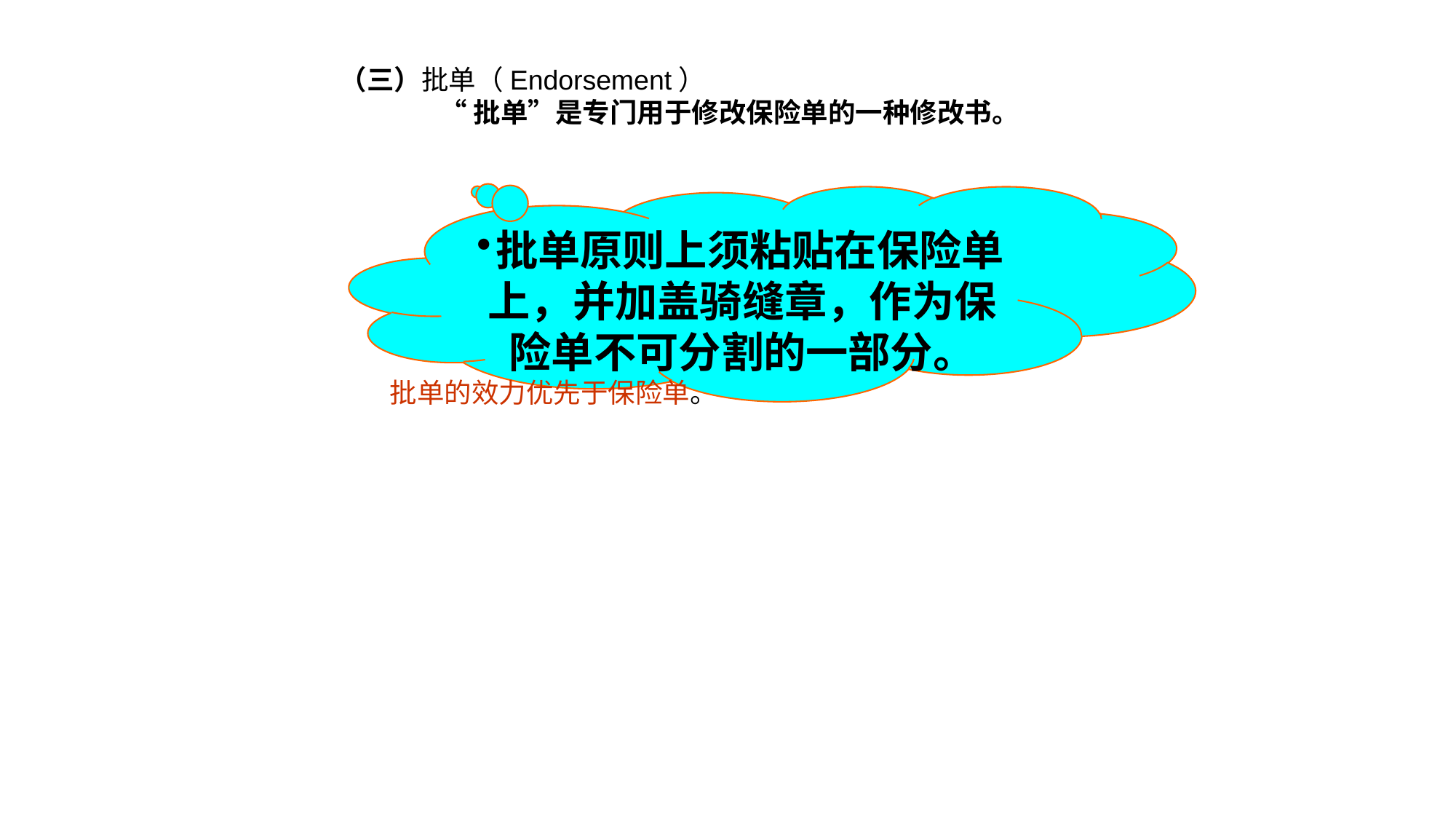

（三）批单（Endorsement）
“批单”是专门用于修改保险单的一种修改书。

批单的效力优先于保险单。

批单原则上须粘贴在保险单上，并加盖骑缝章，作为保险单不可分割的一部分。